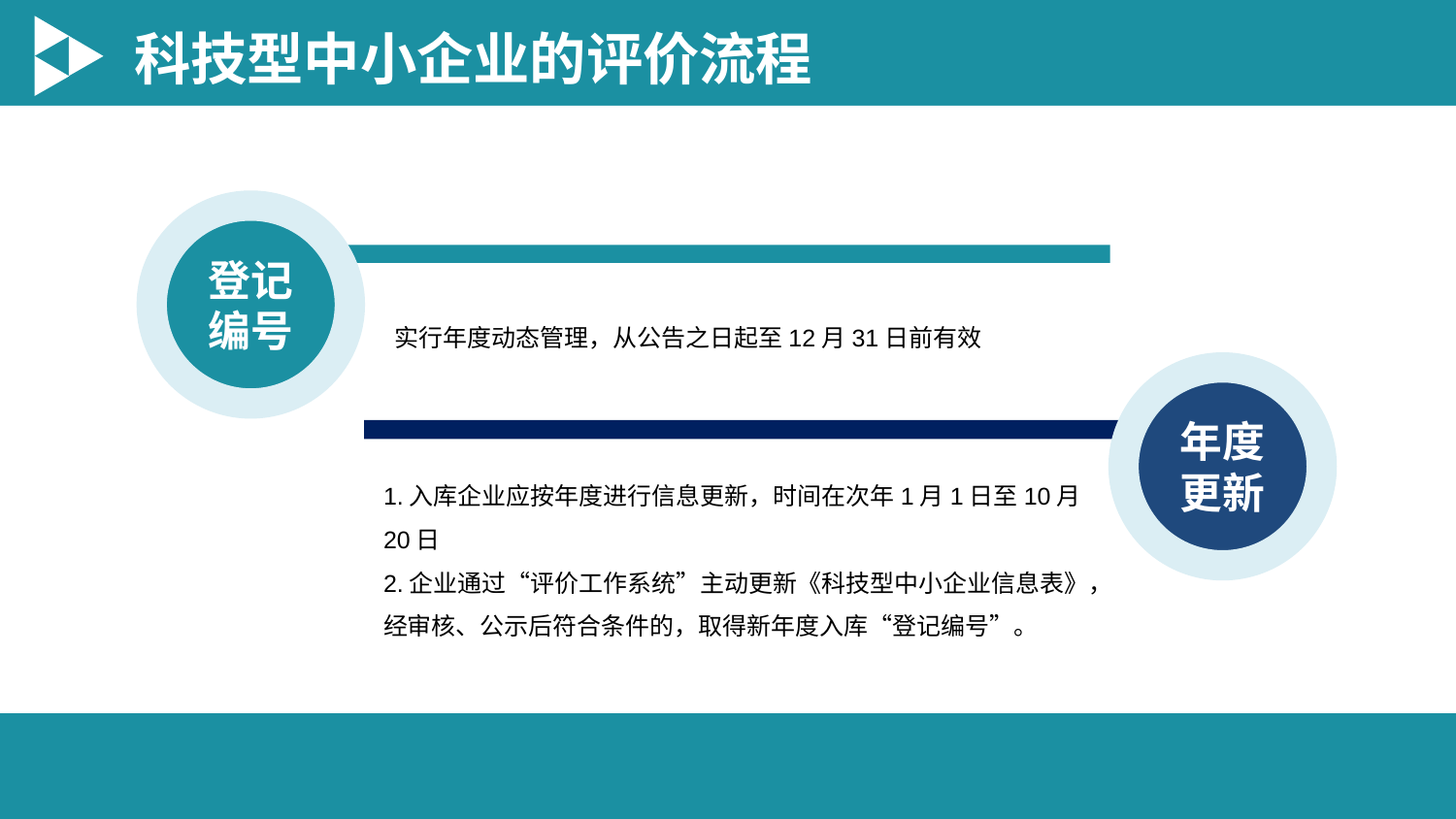

科技型中小企业的评价流程
登记编号

实行年度动态管理，从公告之日起至12月31日前有效

年度更新

1.入库企业应按年度进行信息更新，时间在次年1月1日至10月20日
2.企业通过“评价工作系统”主动更新《科技型中小企业信息表》，经审核、公示后符合条件的，取得新年度入库“登记编号”。